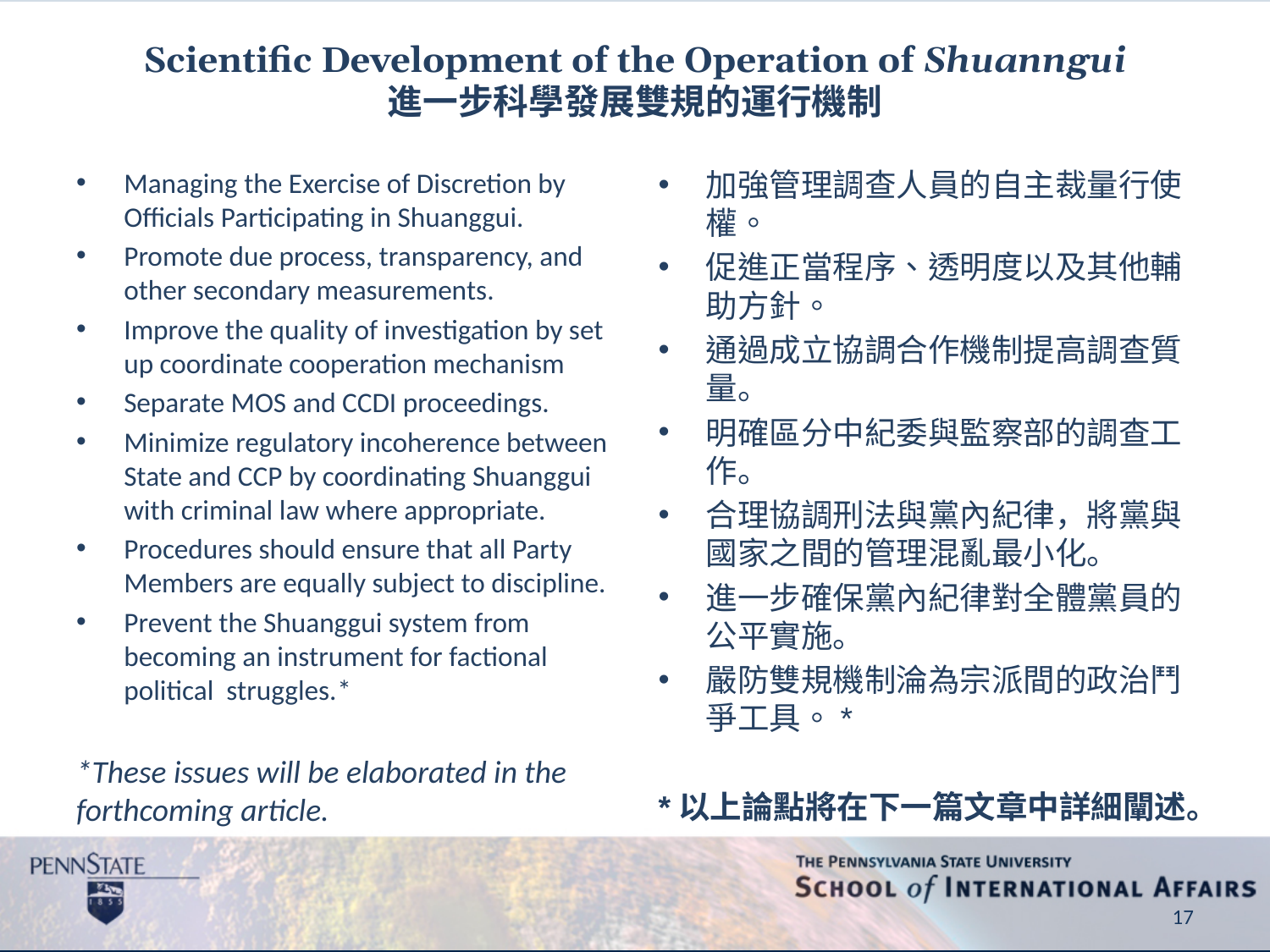

# Scientific Development of the Operation of Shuanngui 進一步科學發展雙規的運行機制
Managing the Exercise of Discretion by Officials Participating in Shuanggui.
Promote due process, transparency, and other secondary measurements.
Improve the quality of investigation by set up coordinate cooperation mechanism
Separate MOS and CCDI proceedings.
Minimize regulatory incoherence between State and CCP by coordinating Shuanggui with criminal law where appropriate.
Procedures should ensure that all Party Members are equally subject to discipline.
Prevent the Shuanggui system from becoming an instrument for factional political  struggles.*

*These issues will be elaborated in the forthcoming article.

加強管理調查人員的自主裁量行使權。
促進正當程序、透明度以及其他輔助方針。
通過成立協調合作機制提高調查質量。
明確區分中紀委與監察部的調查工作。
合理協調刑法與黨內紀律，將黨與國家之間的管理混亂最小化。
進一步確保黨內紀律對全體黨員的公平實施。
嚴防雙規機制淪為宗派間的政治鬥爭工具。*

*以上論點將在下一篇文章中詳細闡述。

17